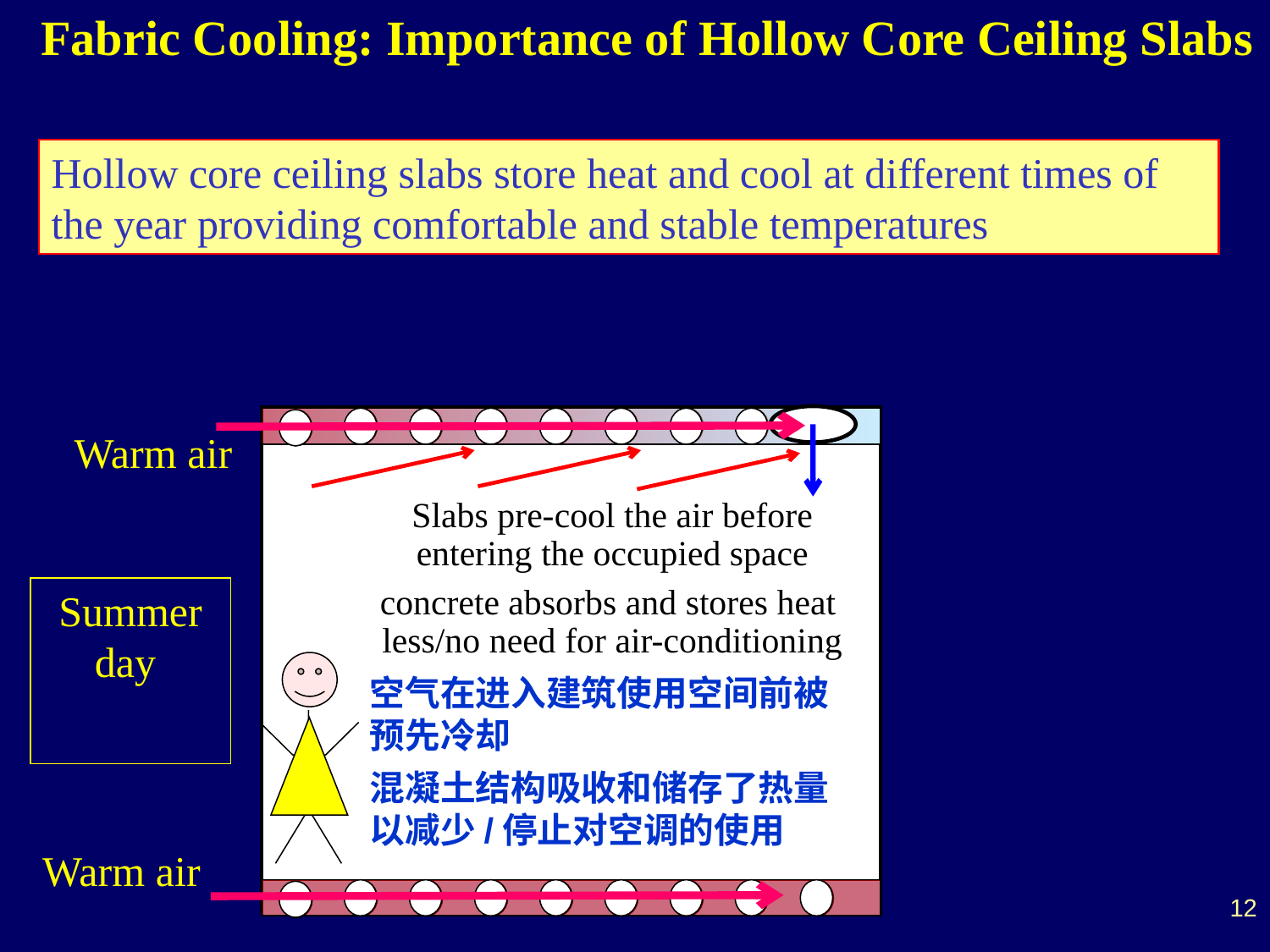

Fabric Cooling: Importance of Hollow Core Ceiling Slabs
Hollow core ceiling slabs store heat and cool at different times of the year providing comfortable and stable temperatures

Warm air

Warm air

Slabs pre-cool the air before entering the occupied space
concrete absorbs and stores heat  less/no need for air-conditioning
空气在进入建筑使用空间前被预先冷却
混凝土结构吸收和储存了热量以减少/停止对空调的使用
Summer day

12